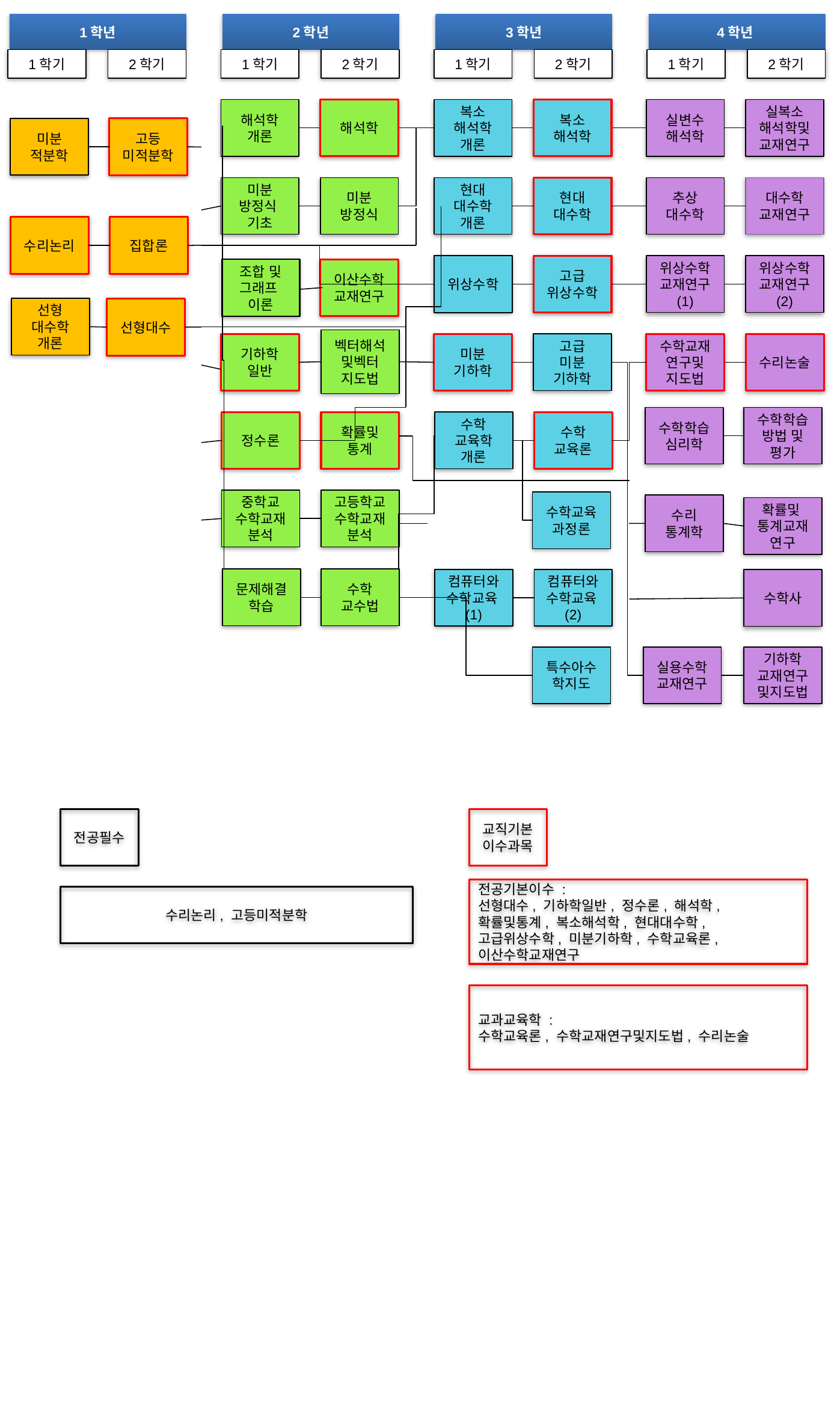

1학년
2학년
3학년
4학년
1학기
2학기
1학기
2학기
1학기
2학기
1학기
2학기
해석학
개론
해석학
복소
해석학
개론
복소
해석학
실변수
해석학
실복소
해석학및
교재연구
미분
적분학
고등
미적분학
미분
방정식
기초
미분
방정식
현대
대수학
개론
현대
대수학
추상
대수학
대수학
교재연구
수리논리
집합론
위상수학
고급
위상수학
위상수학
교재연구
(1)
위상수학
교재연구
(2)
조합 및 그래프
이론
이산수학교재연구
선형
대수학
개론
선형대수
벡터해석
및벡터
지도법
기하학
일반
미분
기하학
고급
미분
기하학
수학교재
연구및
지도법
수리논술

수학학습
심리학
수학학습방법 및 평가
정수론
확률및
통계
수학
교육학
개론
수학
교육론
중학교
수학교재분석
고등학교수학교재분석
수학교육과정론
수리
통계학
확률및
통계교재 연구
문제해결
학습
수학
교수법
컴퓨터와
수학교육(1)
컴퓨터와수학교육(2)
수학사
특수아수학지도
실용수학
교재연구
기하학
교재연구및지도법
전공필수
교직기본
이수과목
전공기본이수 :
선형대수, 기하학일반, 정수론, 해석학,
확률및통계, 복소해석학, 현대대수학,
고급위상수학, 미분기하학, 수학교육론,
이산수학교재연구
수리논리, 고등미적분학
교과교육학 :
수학교육론, 수학교재연구및지도법, 수리논술